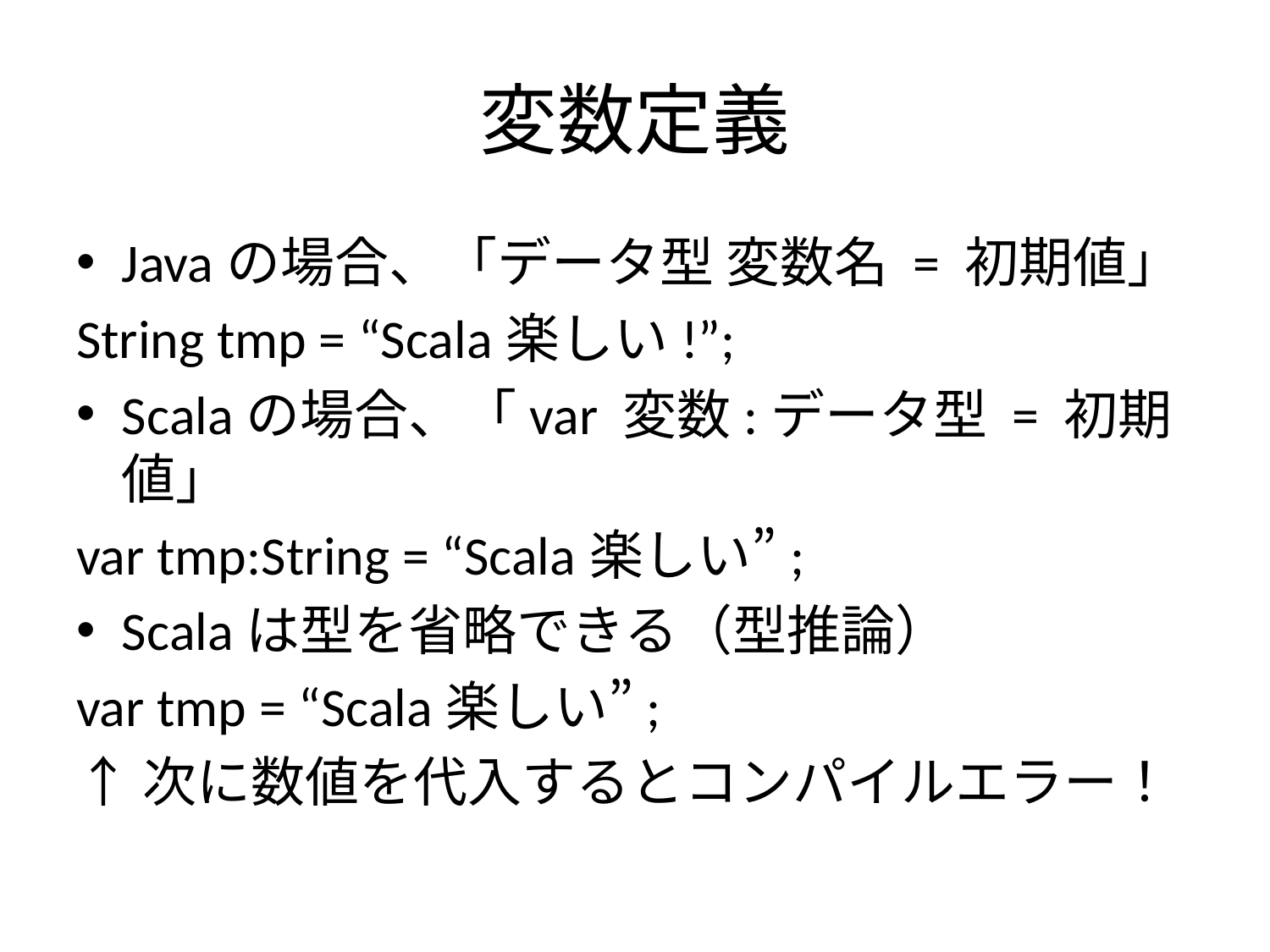

# 変数定義
Javaの場合、「データ型 変数名 = 初期値」
String tmp = “Scala楽しい!”;
Scalaの場合、「var 変数:データ型 = 初期値」
var tmp:String = “Scala楽しい”;
Scalaは型を省略できる（型推論）
var tmp = “Scala楽しい”;
↑次に数値を代入するとコンパイルエラー！